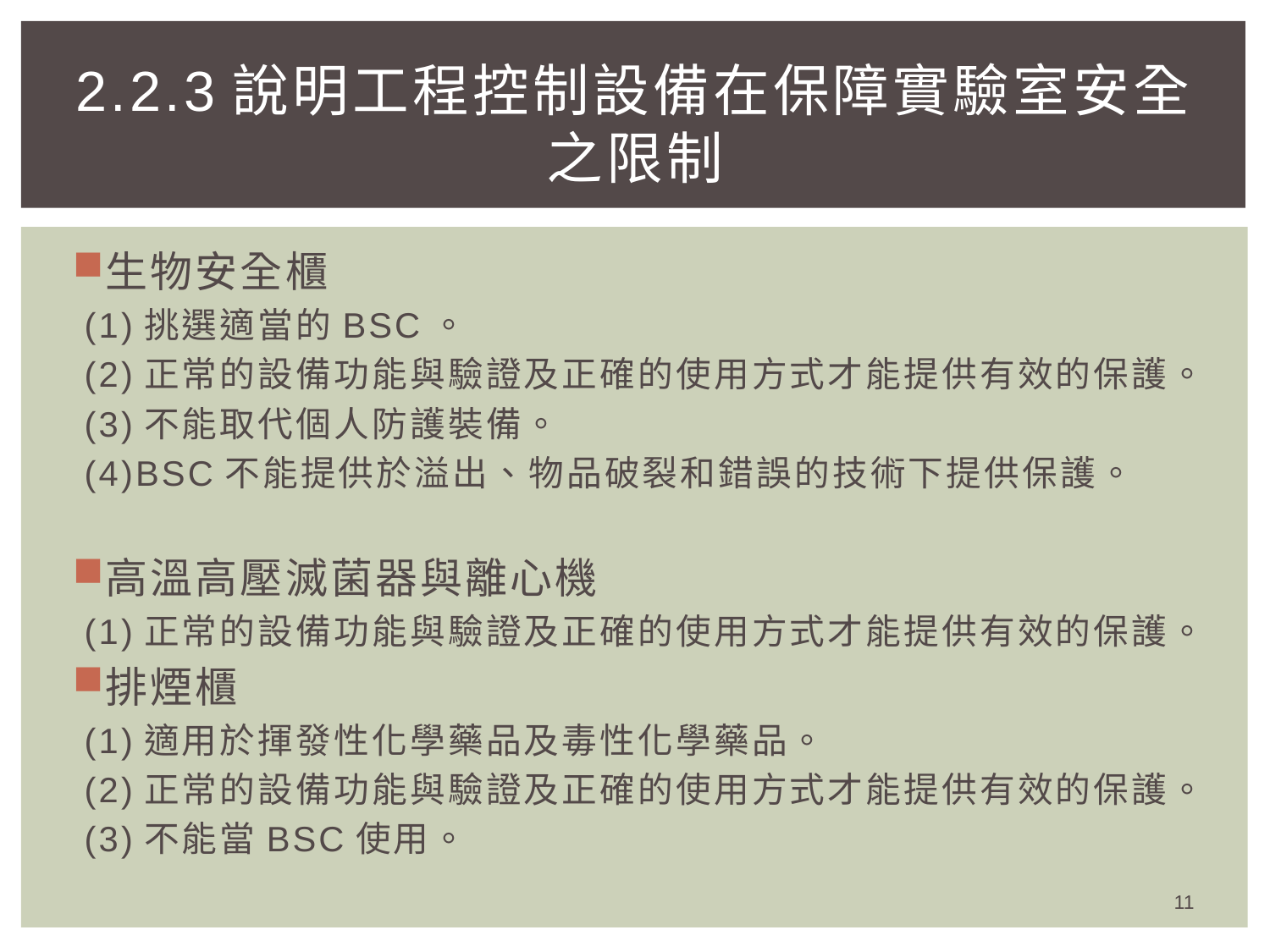

# 2.2.3說明工程控制設備在保障實驗室安全之限制
生物安全櫃
 (1)挑選適當的BSC。
 (2)正常的設備功能與驗證及正確的使用方式才能提供有效的保護。
 (3)不能取代個人防護裝備。
 (4)BSC不能提供於溢出、物品破裂和錯誤的技術下提供保護。

高溫高壓滅菌器與離心機
 (1)正常的設備功能與驗證及正確的使用方式才能提供有效的保護。
排煙櫃
 (1)適用於揮發性化學藥品及毒性化學藥品。
 (2)正常的設備功能與驗證及正確的使用方式才能提供有效的保護。
 (3)不能當BSC使用。

11